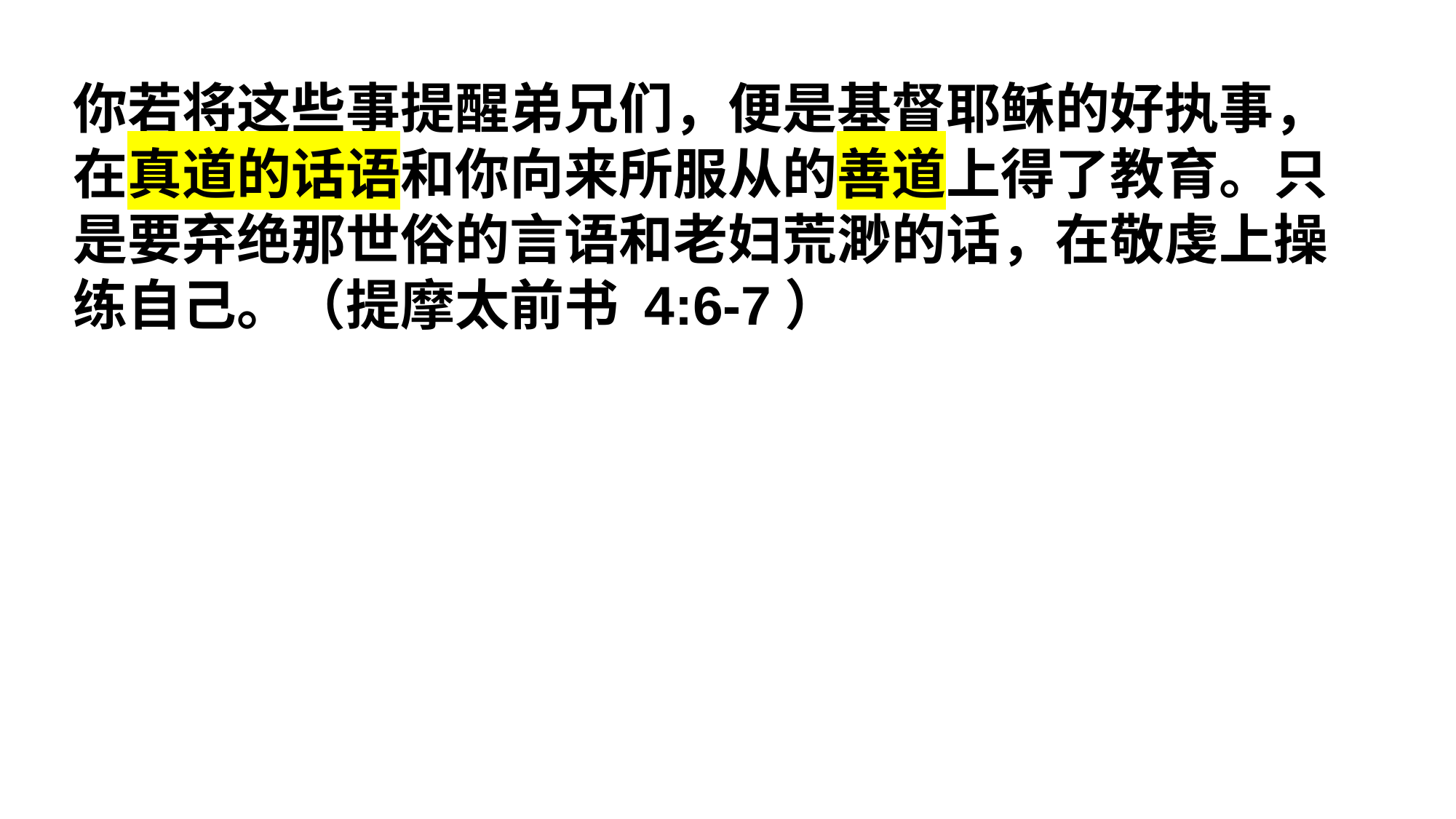

你若将这些事提醒弟兄们，便是基督耶稣的好执事，在真道的话语和你向来所服从的善道上得了教育。只是要弃绝那世俗的言语和老妇荒渺的话，在敬虔上操练自己。（提摩太前书 4:6-7）